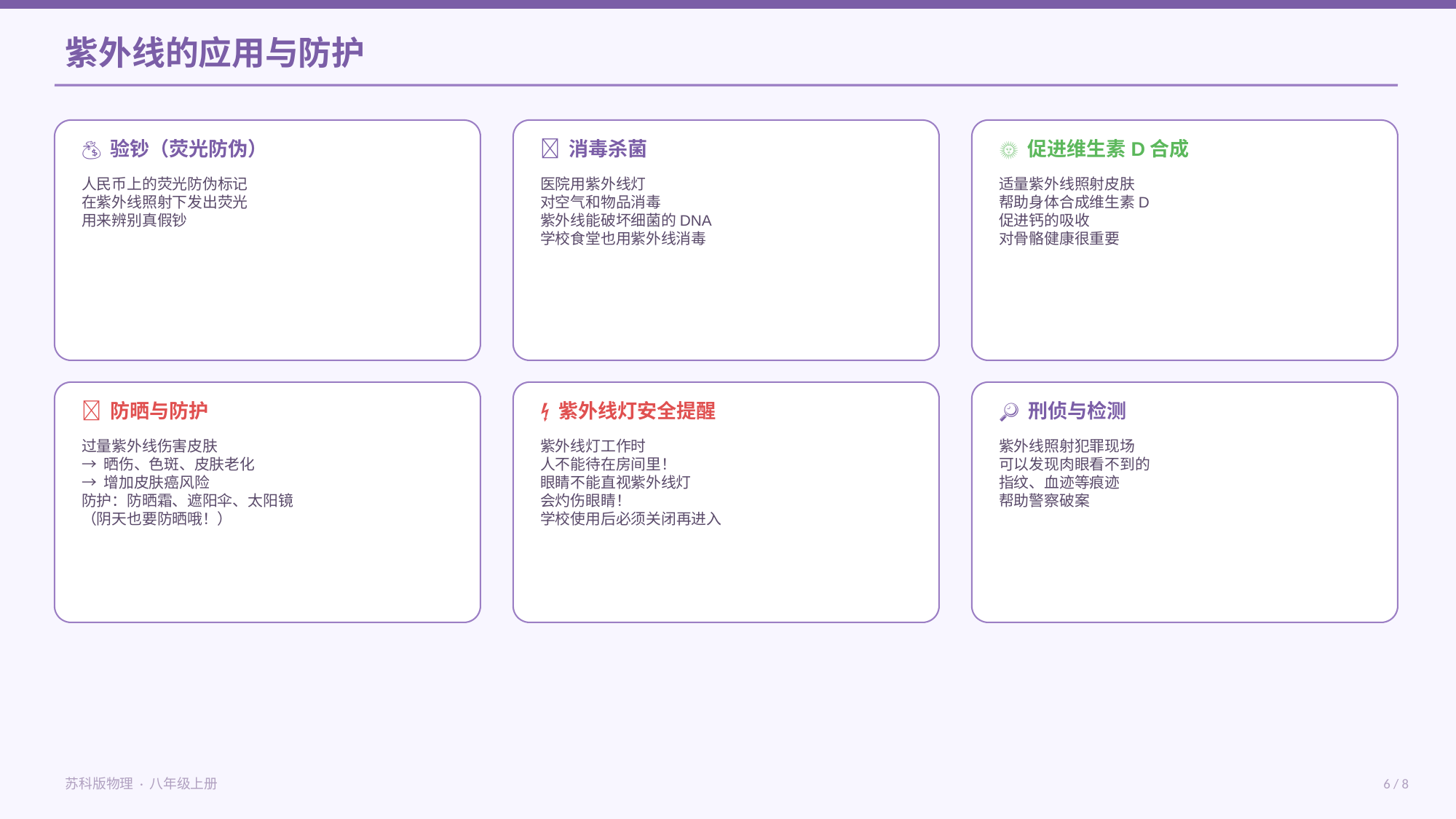

紫外线的应用与防护

💰 验钞（荧光防伪）
🦠 消毒杀菌
🌞 促进维生素D合成
人民币上的荧光防伪标记
在紫外线照射下发出荧光
用来辨别真假钞
医院用紫外线灯
对空气和物品消毒
紫外线能破坏细菌的DNA
学校食堂也用紫外线消毒
适量紫外线照射皮肤
帮助身体合成维生素D
促进钙的吸收
对骨骼健康很重要

🧴 防晒与防护
⚡ 紫外线灯安全提醒
🔎 刑侦与检测
过量紫外线伤害皮肤
→ 晒伤、色斑、皮肤老化
→ 增加皮肤癌风险
防护：防晒霜、遮阳伞、太阳镜
（阴天也要防晒哦！）
紫外线灯工作时
人不能待在房间里！
眼睛不能直视紫外线灯
会灼伤眼睛！
学校使用后必须关闭再进入
紫外线照射犯罪现场
可以发现肉眼看不到的
指纹、血迹等痕迹
帮助警察破案
苏科版物理 · 八年级上册
6 / 8